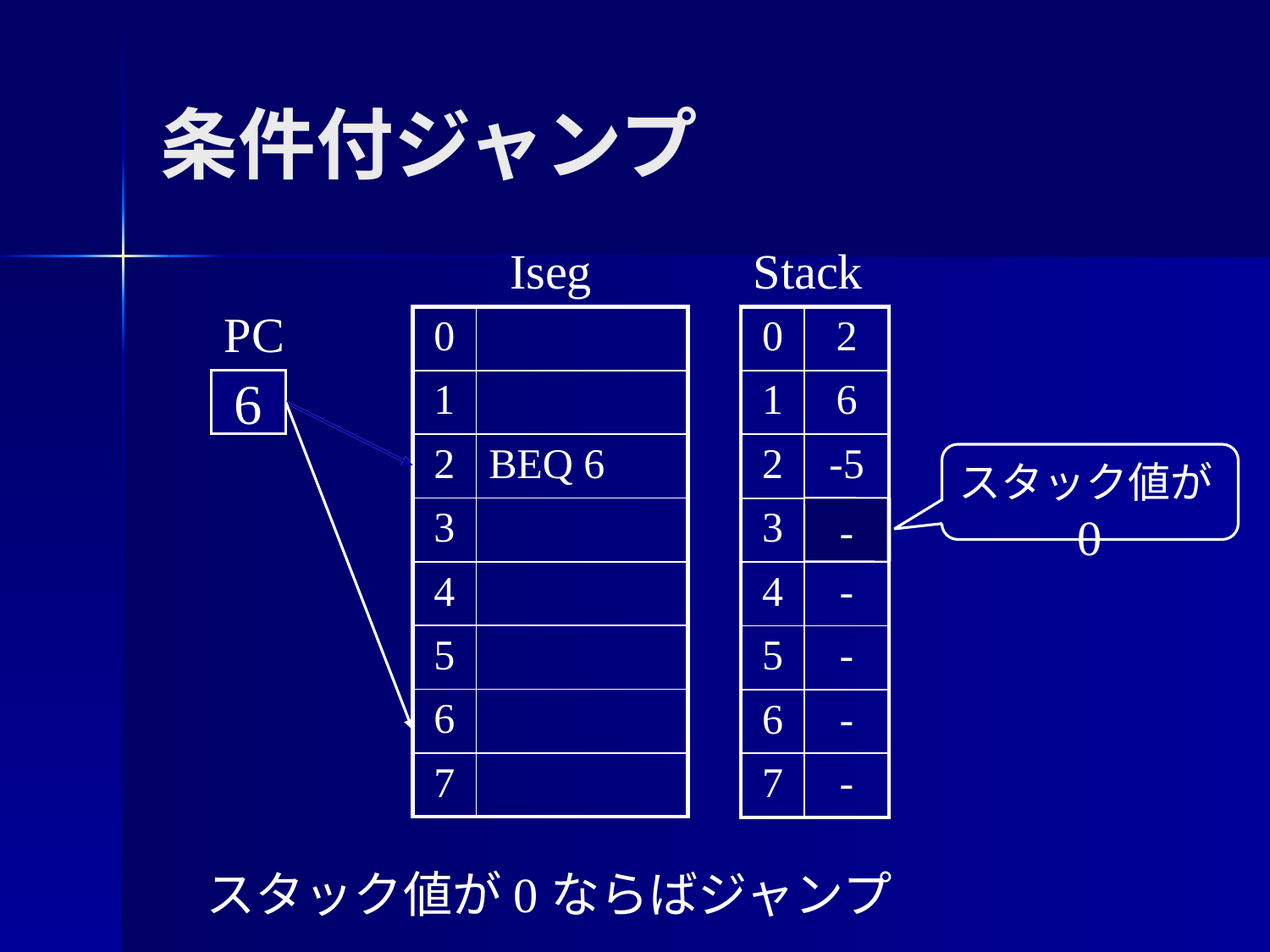

条件付ジャンプ
Iseg
Stack
PC
| 0 |  |
| --- | --- |
| 1 |  |
| 2 | BEQ 6 |
| 3 |  |
| 4 |  |
| 5 |  |
| 6 |  |
| 7 |  |
| 0 | 2 |
| --- | --- |
| 1 | 6 |
| 2 | -5 |
| 3 | 0 |
| 4 | - |
| 5 | - |
| 6 | - |
| 7 | - |
2

6

スタック値が0
-

スタック値が0ならばジャンプ